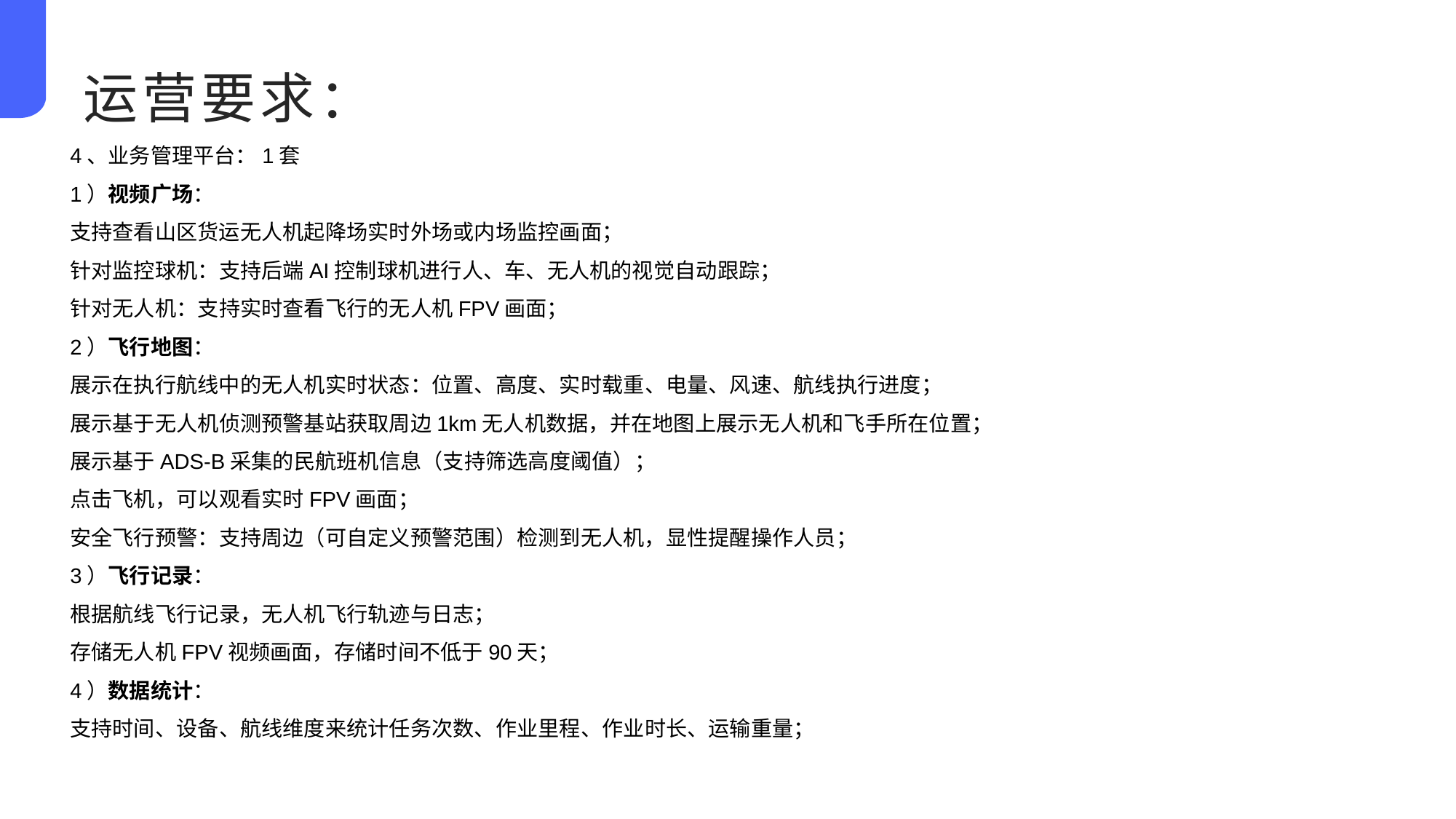

运营要求：
4、业务管理平台：1套
1）视频广场：
支持查看山区货运无人机起降场实时外场或内场监控画面；
针对监控球机：支持后端AI控制球机进行人、车、无人机的视觉自动跟踪；
针对无人机：支持实时查看飞行的无人机FPV画面；
2）飞行地图：
展示在执行航线中的无人机实时状态：位置、高度、实时载重、电量、风速、航线执行进度；
展示基于无人机侦测预警基站获取周边1km无人机数据，并在地图上展示无人机和飞手所在位置；
展示基于ADS-B采集的民航班机信息（支持筛选高度阈值）；
点击飞机，可以观看实时FPV画面；
安全飞行预警：支持周边（可自定义预警范围）检测到无人机，显性提醒操作人员；
3）飞行记录：
根据航线飞行记录，无人机飞行轨迹与日志；
存储无人机FPV视频画面，存储时间不低于90天；
4）数据统计：
支持时间、设备、航线维度来统计任务次数、作业里程、作业时长、运输重量；
27